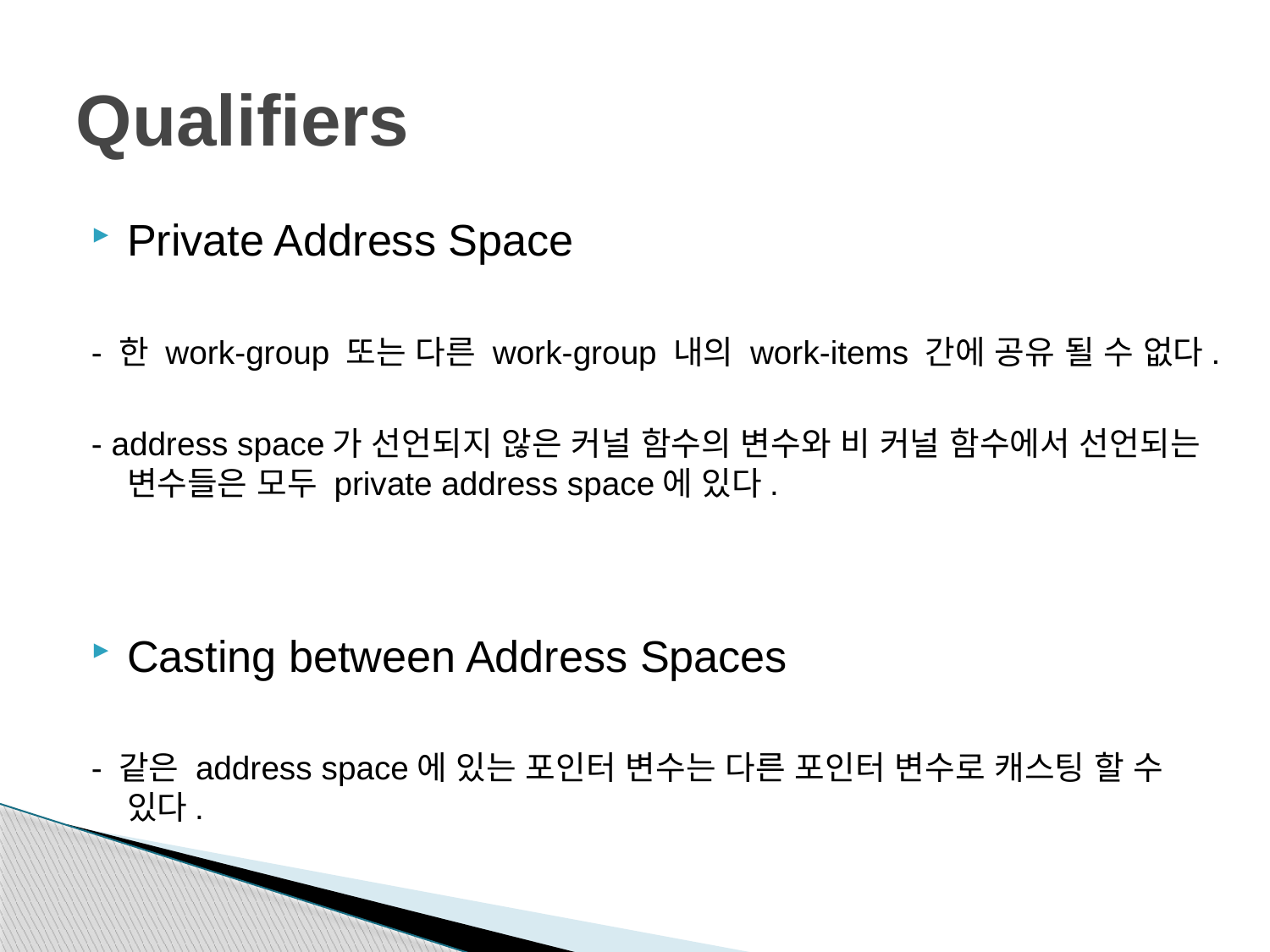

# Qualifiers
Private Address Space

- 한 work-group 또는 다른 work-group 내의 work-items 간에 공유 될 수 없다.

- address space가 선언되지 않은 커널 함수의 변수와 비 커널 함수에서 선언되는 변수들은 모두 private address space에 있다.

Casting between Address Spaces

- 같은 address space에 있는 포인터 변수는 다른 포인터 변수로 캐스팅 할 수 있다.